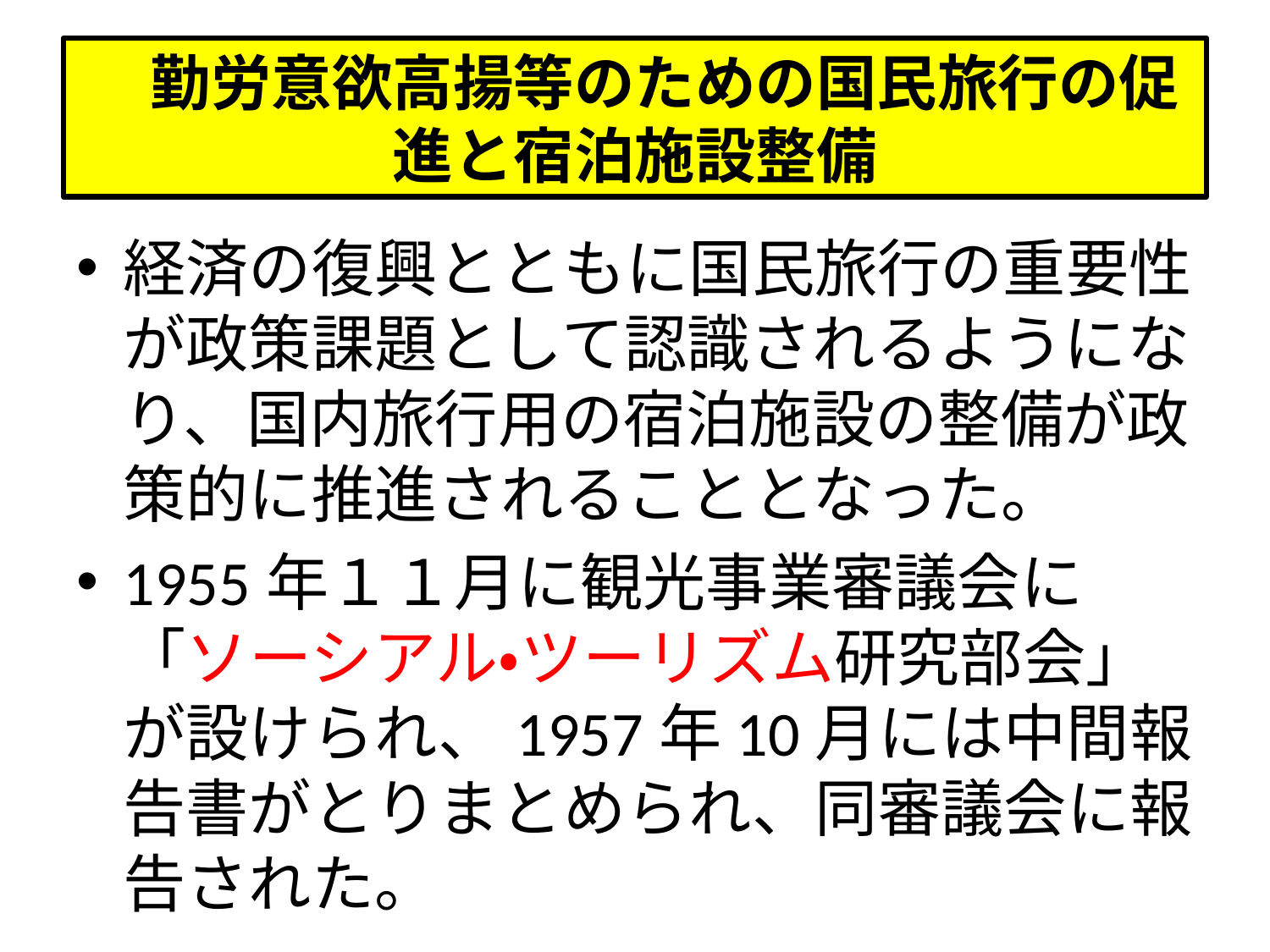

# 勤労意欲高揚等のための国民旅行の促進と宿泊施設整備
経済の復興とともに国民旅行の重要性が政策課題として認識されるようになり、国内旅行用の宿泊施設の整備が政策的に推進されることとなった。
1955年１１月に観光事業審議会に「ソーシアル・ツーリズム研究部会」が設けられ、1957年10月には中間報告書がとりまとめられ、同審議会に報告された。